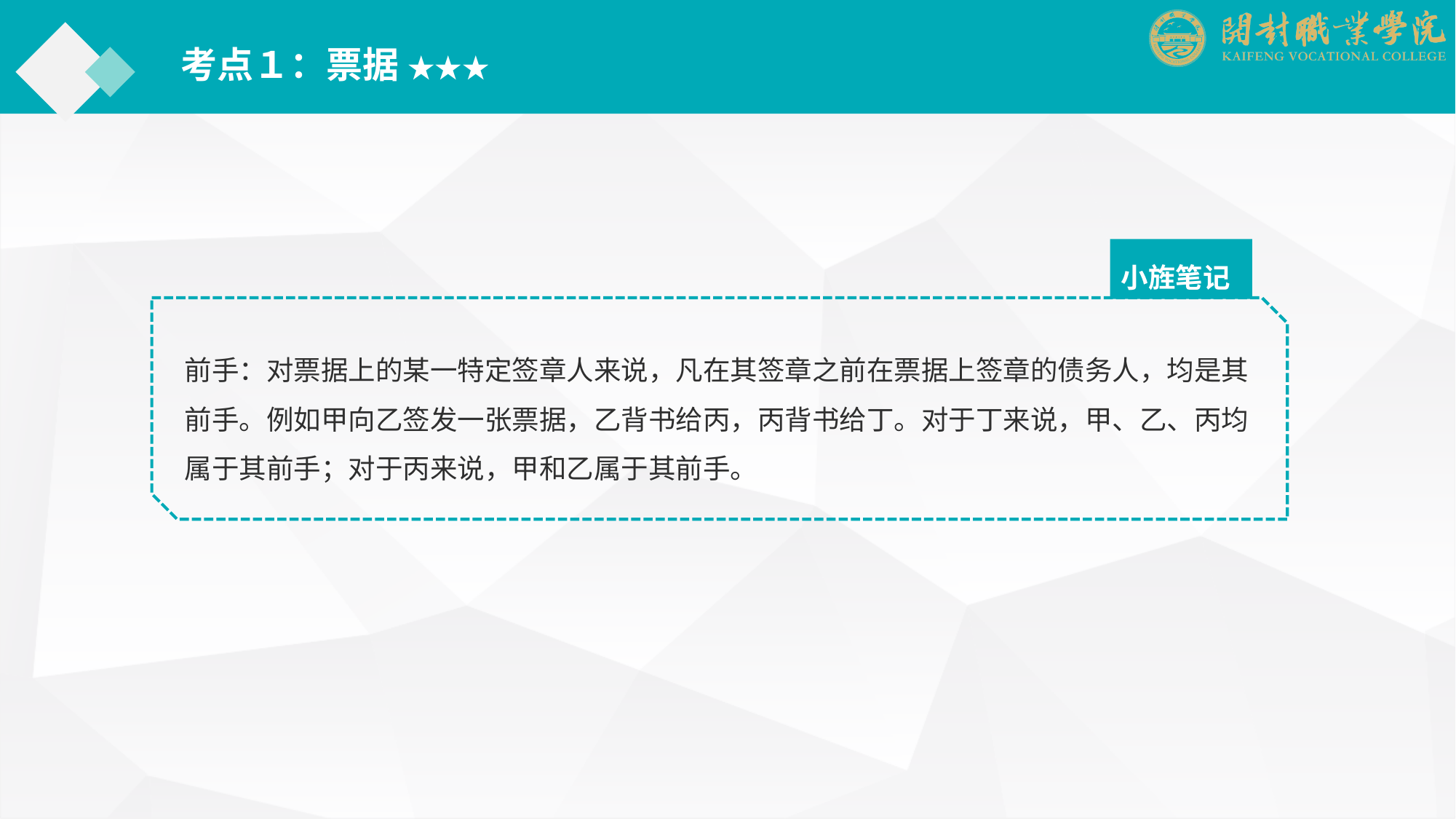

考点１：票据 ★★★
小旌笔记

前手：对票据上的某一特定签章人来说，凡在其签章之前在票据上签章的债务人，均是其前手。例如甲向乙签发一张票据，乙背书给丙，丙背书给丁。对于丁来说，甲、乙、丙均属于其前手；对于丙来说，甲和乙属于其前手。